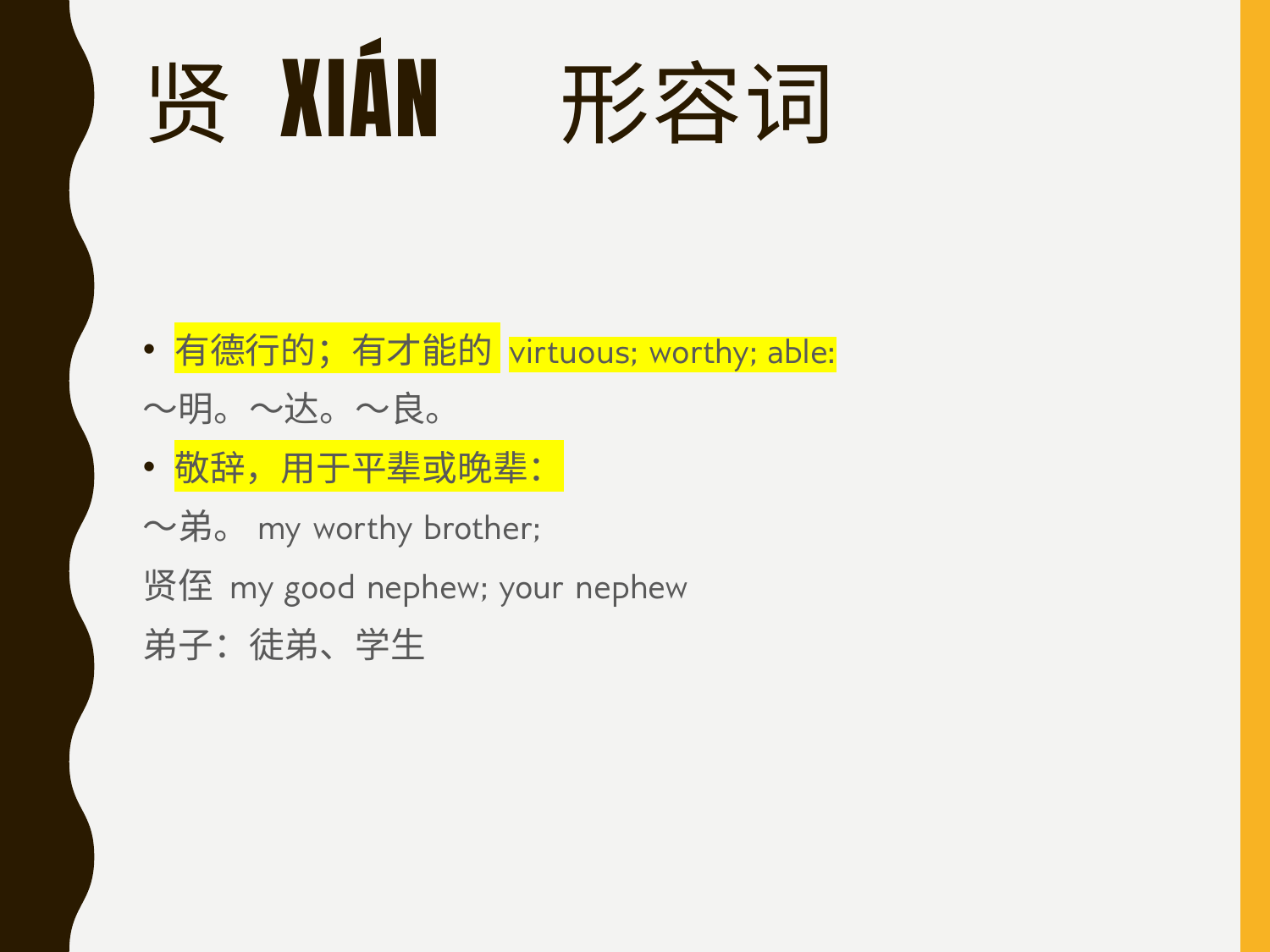

# 贤 xián    形容词
有德行的；有才能的 virtuous; worthy; able:
～明。～达。～良。
敬辞，用于平辈或晚辈：
～弟。my worthy brother;
贤侄 my good nephew; your nephew
弟子：徒弟、学生